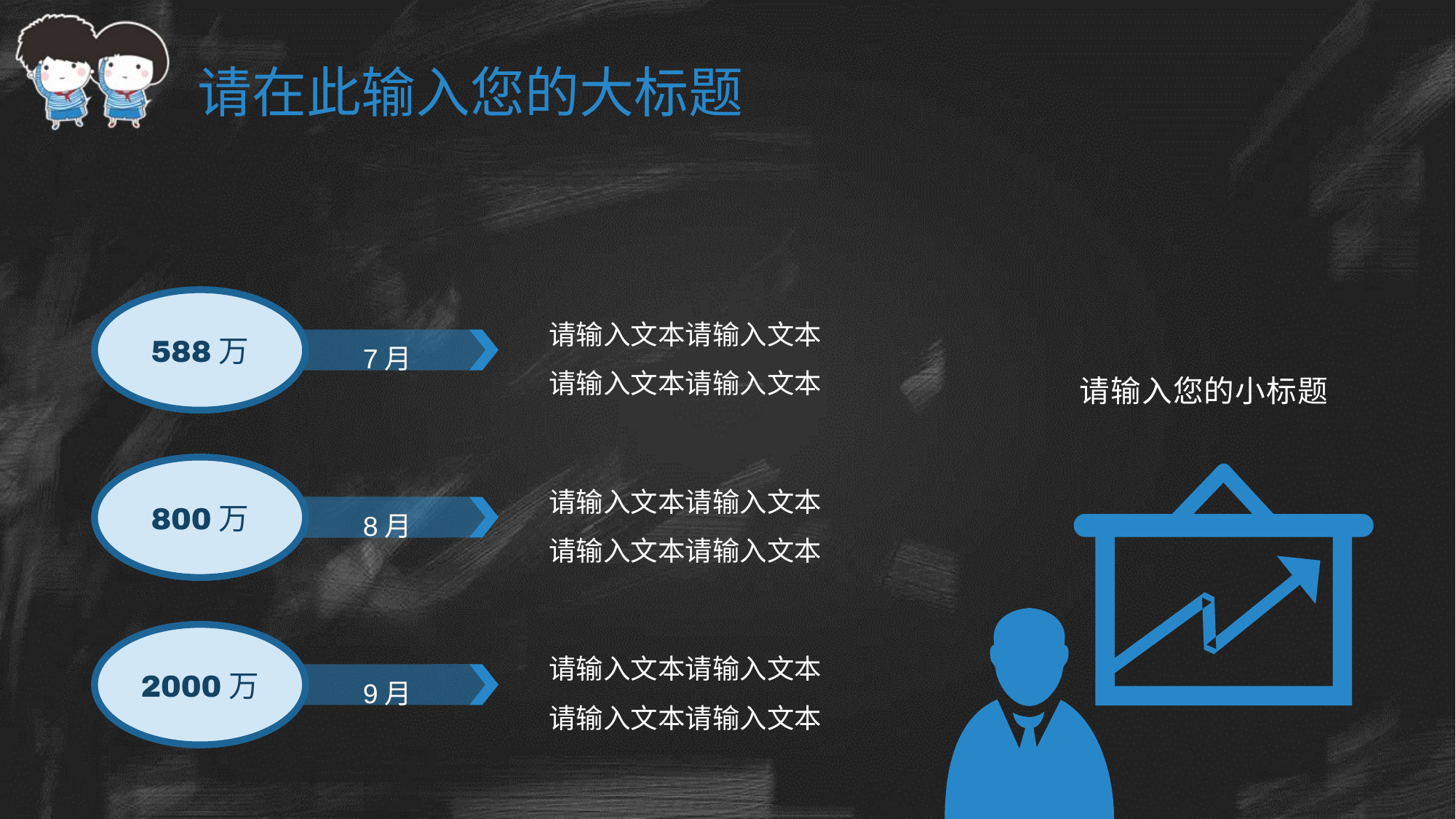

# 请在此输入您的大标题
请输入文本请输入文本请输入文本请输入文本
588万
7月

请输入您的小标题
请输入文本请输入文本请输入文本请输入文本
800万

8月

请输入文本请输入文本请输入文本请输入文本
2000万
9月